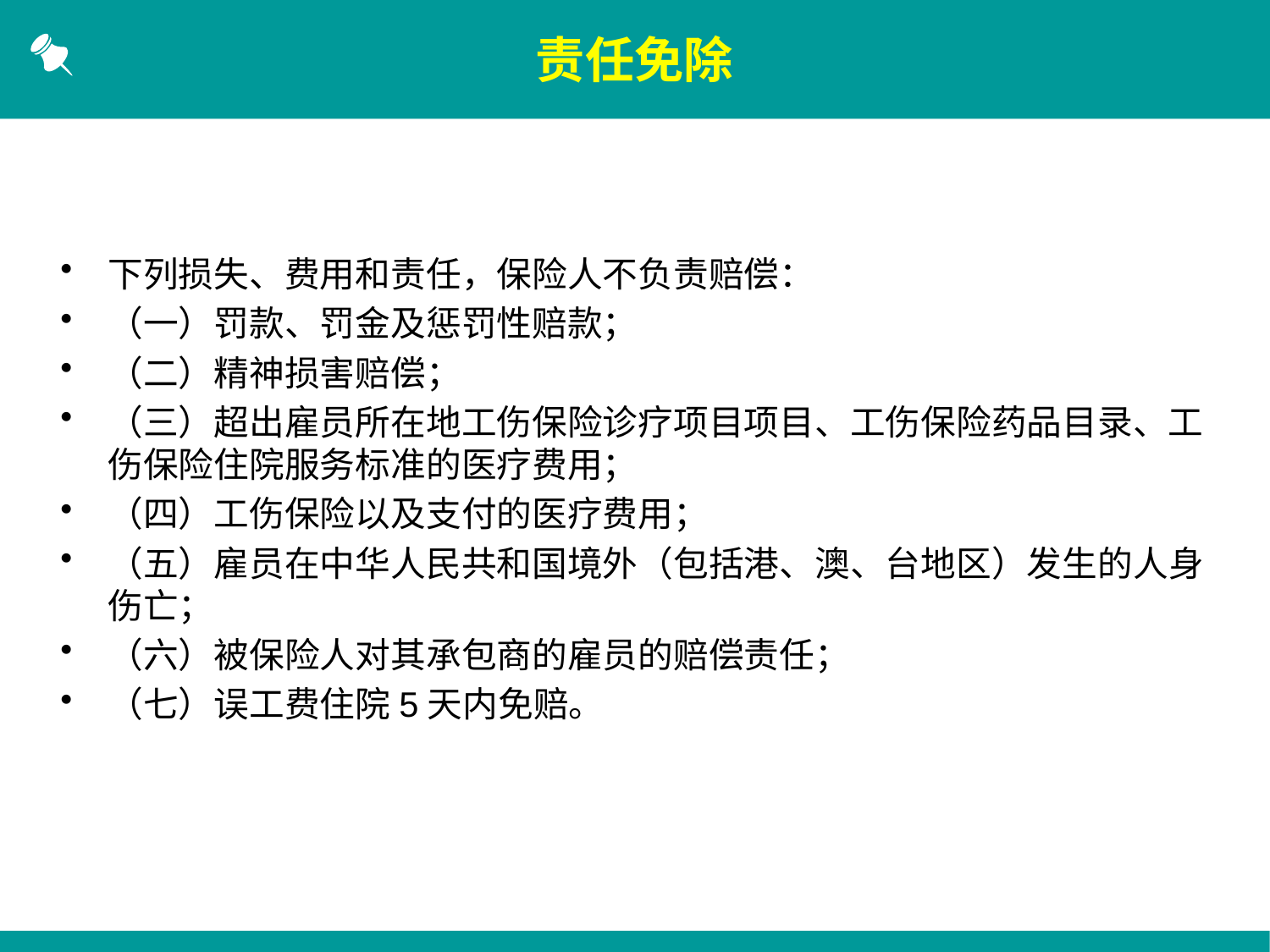

责任免除

下列损失、费用和责任，保险人不负责赔偿：
（一）罚款、罚金及惩罚性赔款；
（二）精神损害赔偿；
（三）超出雇员所在地工伤保险诊疗项目项目、工伤保险药品目录、工伤保险住院服务标准的医疗费用；
（四）工伤保险以及支付的医疗费用；
（五）雇员在中华人民共和国境外（包括港、澳、台地区）发生的人身伤亡；
（六）被保险人对其承包商的雇员的赔偿责任；
（七）误工费住院5天内免赔。